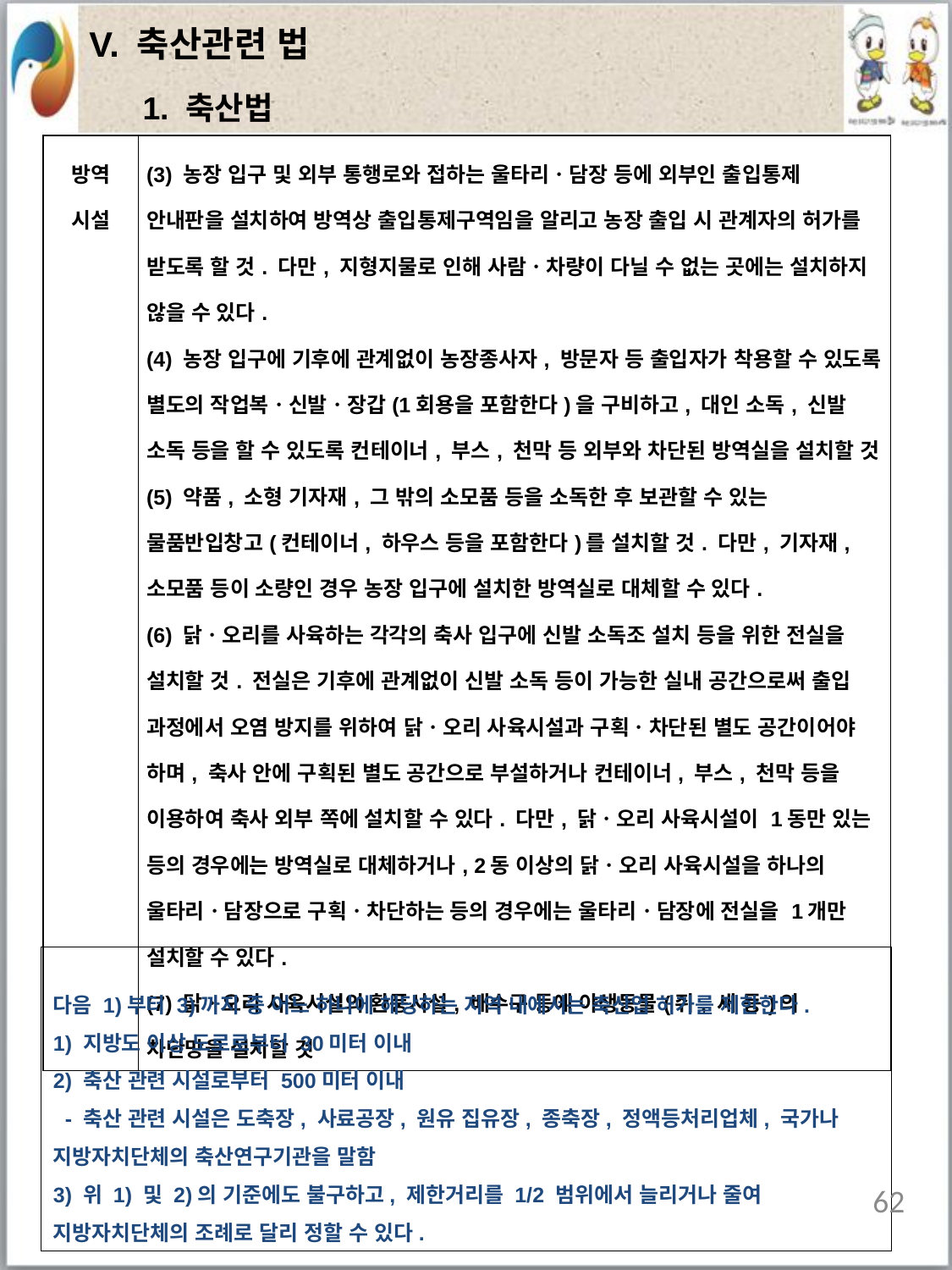

| V. 축산관련 법 |
| --- |

1. 축산법
| 방역 시설 | (3) 농장 입구 및 외부 통행로와 접하는 울타리ㆍ담장 등에 외부인 출입통제 안내판을 설치하여 방역상 출입통제구역임을 알리고 농장 출입 시 관계자의 허가를 받도록 할 것. 다만, 지형지물로 인해 사람ㆍ차량이 다닐 수 없는 곳에는 설치하지 않을 수 있다. (4) 농장 입구에 기후에 관계없이 농장종사자, 방문자 등 출입자가 착용할 수 있도록 별도의 작업복ㆍ신발ㆍ장갑(1회용을 포함한다)을 구비하고, 대인 소독, 신발 소독 등을 할 수 있도록 컨테이너, 부스, 천막 등 외부와 차단된 방역실을 설치할 것 (5) 약품, 소형 기자재, 그 밖의 소모품 등을 소독한 후 보관할 수 있는 물품반입창고(컨테이너, 하우스 등을 포함한다)를 설치할 것. 다만, 기자재, 소모품 등이 소량인 경우 농장 입구에 설치한 방역실로 대체할 수 있다. (6) 닭ㆍ오리를 사육하는 각각의 축사 입구에 신발 소독조 설치 등을 위한 전실을 설치할 것. 전실은 기후에 관계없이 신발 소독 등이 가능한 실내 공간으로써 출입 과정에서 오염 방지를 위하여 닭ㆍ오리 사육시설과 구획ㆍ차단된 별도 공간이어야 하며, 축사 안에 구획된 별도 공간으로 부설하거나 컨테이너, 부스, 천막 등을 이용하여 축사 외부 쪽에 설치할 수 있다. 다만, 닭ㆍ오리 사육시설이 1동만 있는 등의 경우에는 방역실로 대체하거나, 2동 이상의 닭ㆍ오리 사육시설을 하나의 울타리ㆍ담장으로 구획ㆍ차단하는 등의 경우에는 울타리ㆍ담장에 전실을 1개만 설치할 수 있다. (7) 닭ㆍ오리 사육시설의 환풍시설, 배수구 등에 야생동물(쥐, 새 등)의 차단망을 설치할 것 |
| --- | --- |

다음 1)부터 3)까지 중 어느 하나에 해당하는 지역 내에서는 축산업 허가를 제한한다.
1) 지방도 이상 도로로부터 30미터 이내
2) 축산 관련 시설로부터 500미터 이내
  - 축산 관련 시설은 도축장, 사료공장, 원유 집유장, 종축장, 정액등처리업체, 국가나 지방자치단체의 축산연구기관을 말함
3) 위 1) 및 2)의 기준에도 불구하고, 제한거리를 1/2 범위에서 늘리거나 줄여 지방자치단체의 조례로 달리 정할 수 있다.
62